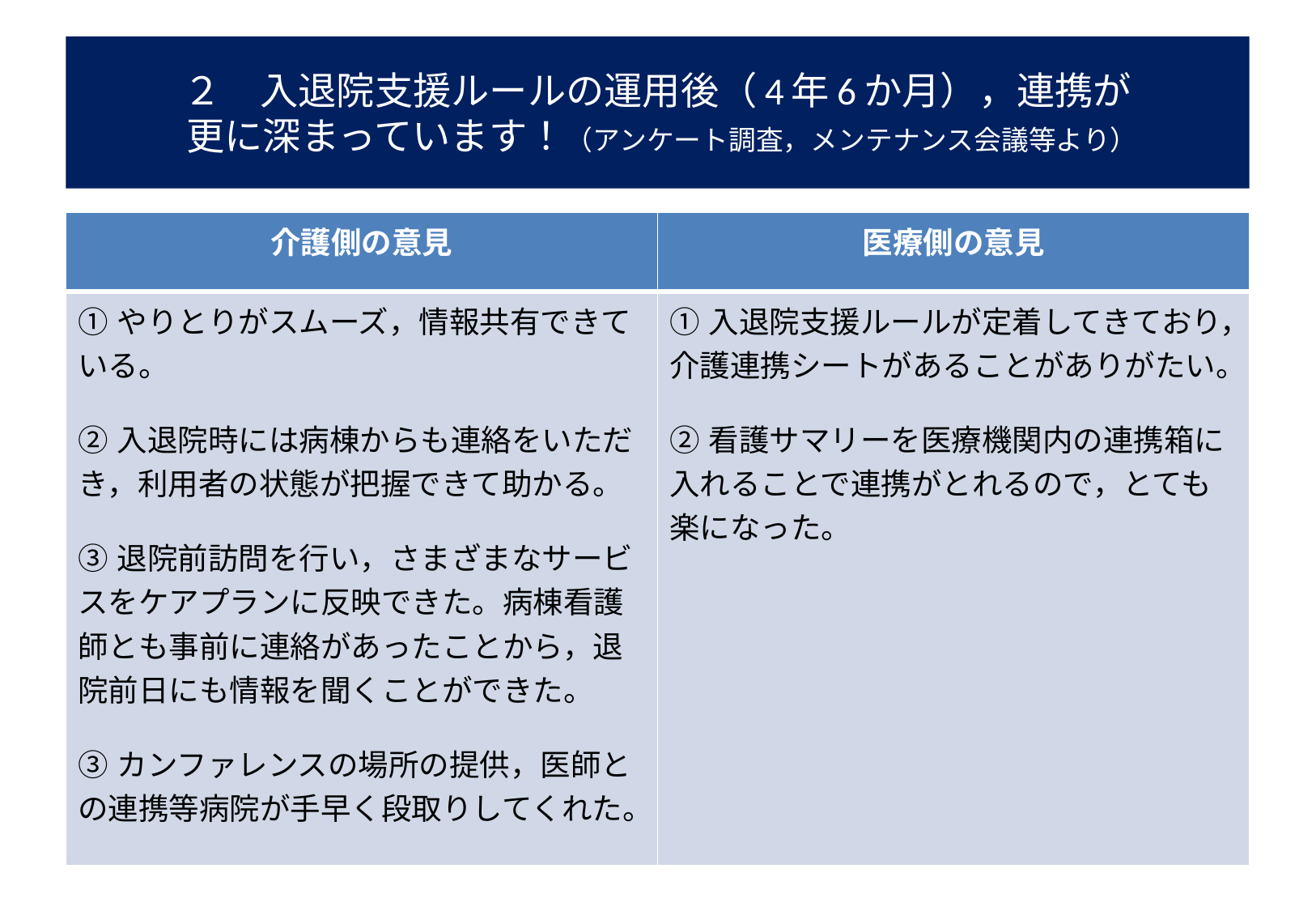

# ２　入退院支援ルールの運用後（4年6か月），連携が 更に深まっています！（アンケート調査，メンテナンス会議等より）
| 介護側の意見 | 医療側の意見 |
| --- | --- |
| ①やりとりがスムーズ，情報共有できている。 ②入退院時には病棟からも連絡をいただき，利用者の状態が把握できて助かる。 ③退院前訪問を行い，さまざまなサービスをケアプランに反映できた。病棟看護師とも事前に連絡があったことから，退院前日にも情報を聞くことができた。 ③カンファレンスの場所の提供，医師との連携等病院が手早く段取りしてくれた。 | ①入退院支援ルールが定着してきており，介護連携シートがあることがありがたい。 ②看護サマリーを医療機関内の連携箱に入れることで連携がとれるので，とても楽になった。 |